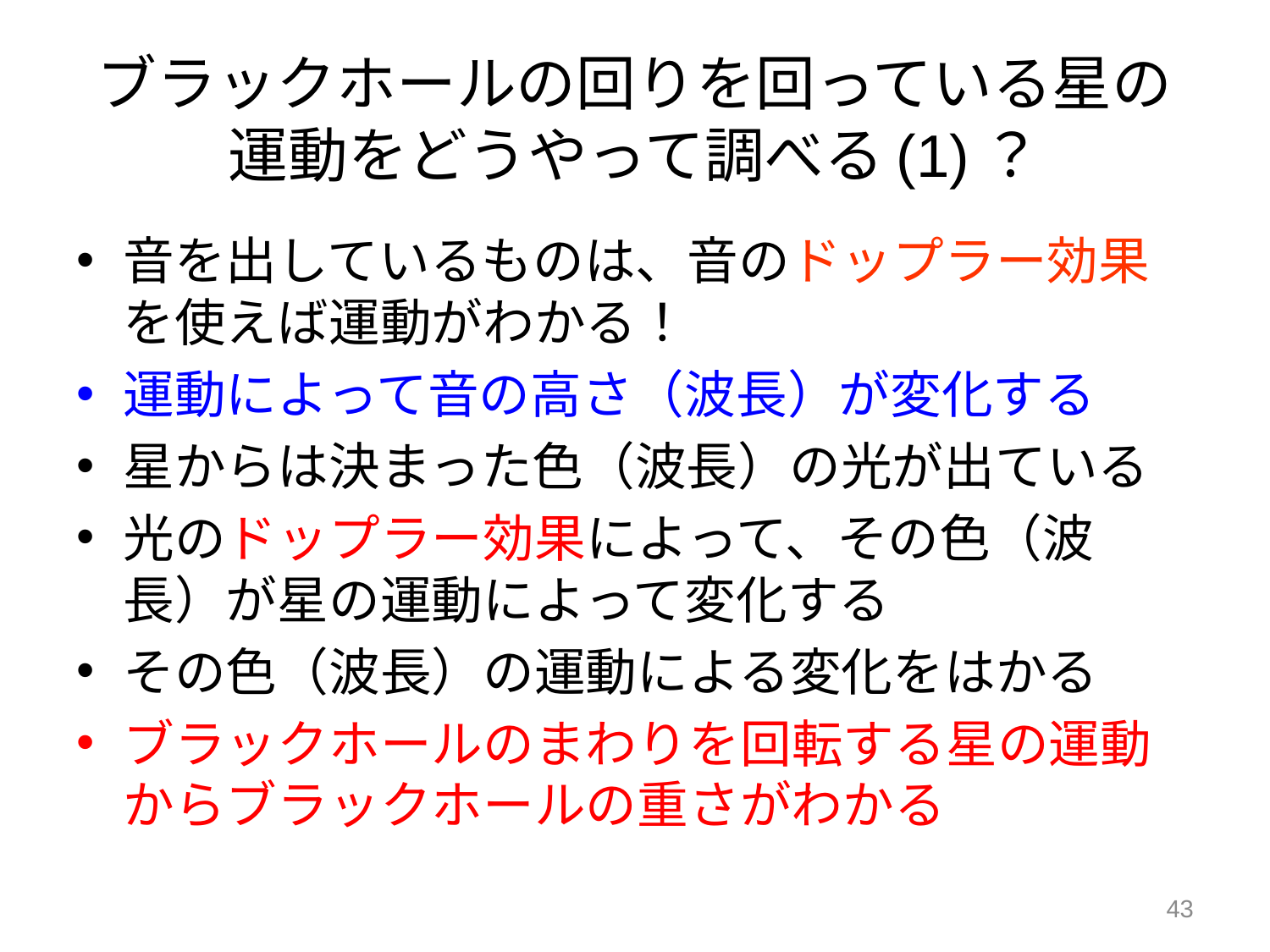

# ブラックホールの回りを回っている星の運動をどうやって調べる(1)？
音を出しているものは、音のドップラー効果を使えば運動がわかる！
運動によって音の高さ（波長）が変化する
星からは決まった色（波長）の光が出ている
光のドップラー効果によって、その色（波長）が星の運動によって変化する
その色（波長）の運動による変化をはかる
ブラックホールのまわりを回転する星の運動からブラックホールの重さがわかる

43